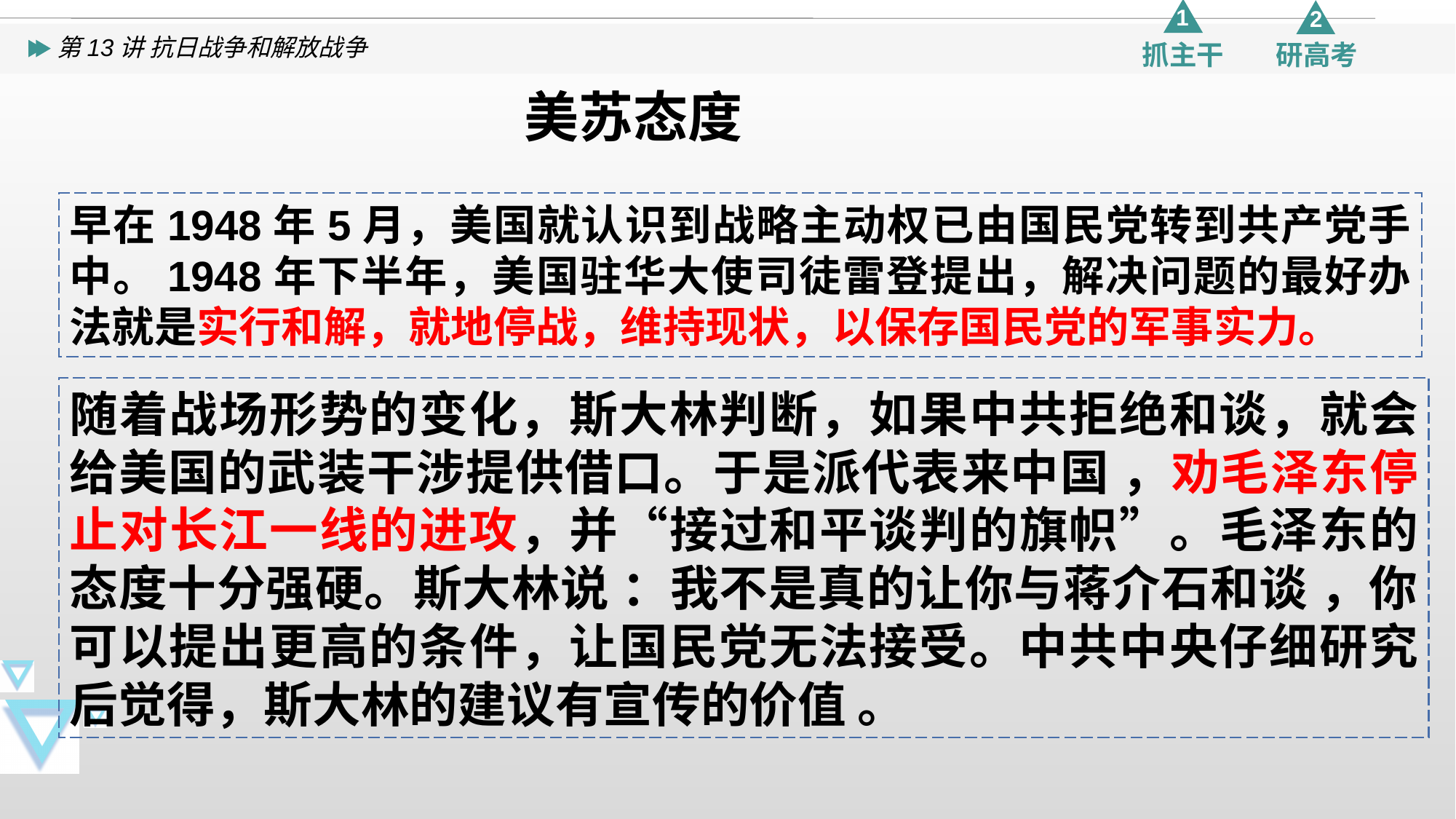

美苏态度
早在1948年5月，美国就认识到战略主动权已由国民党转到共产党手中。1948年下半年，美国驻华大使司徒雷登提出，解决问题的最好办法就是实行和解，就地停战，维持现状，以保存国民党的军事实力。
随着战场形势的变化，斯大林判断，如果中共拒绝和谈，就会给美国的武装干涉提供借口。于是派代表来中国 ，劝毛泽东停止对长江一线的进攻，并“接过和平谈判的旗帜”。毛泽东的态度十分强硬。斯大林说 ：我不是真的让你与蒋介石和谈 ，你可以提出更高的条件，让国民党无法接受。中共中央仔细研究后觉得，斯大林的建议有宣传的价值 。